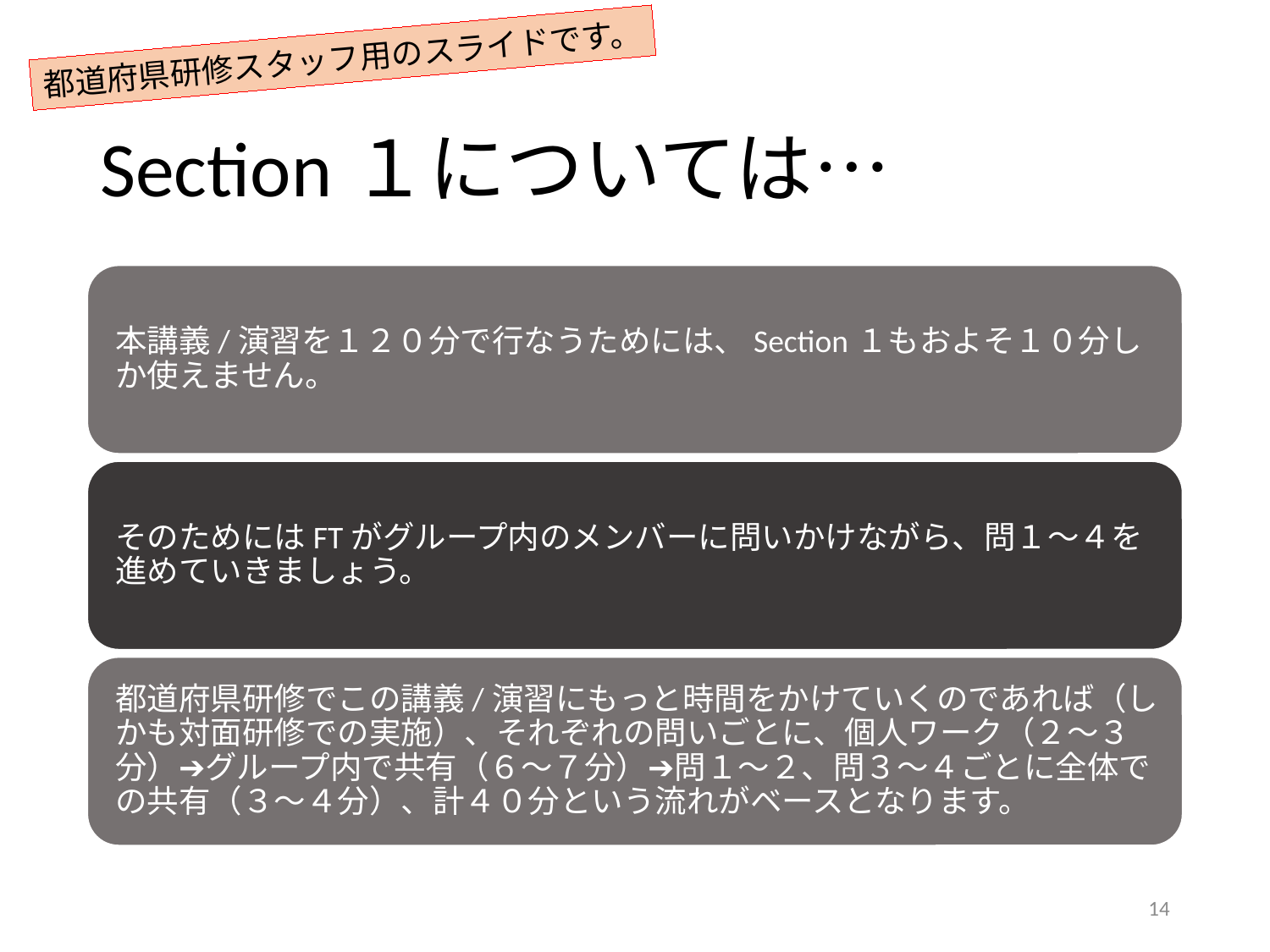

都道府県研修スタッフ用のスライドです。
# Section１については…
本講義/演習を１２０分で行なうためには、Section１もおよそ１０分しか使えません。
そのためにはFTがグループ内のメンバーに問いかけながら、問１～４を進めていきましょう。
都道府県研修でこの講義/演習にもっと時間をかけていくのであれば（しかも対面研修での実施）、それぞれの問いごとに、個人ワーク（２～３分）➔グループ内で共有（６～７分）➔問１～２、問３～４ごとに全体での共有（３～４分）、計４０分という流れがベースとなります。
14